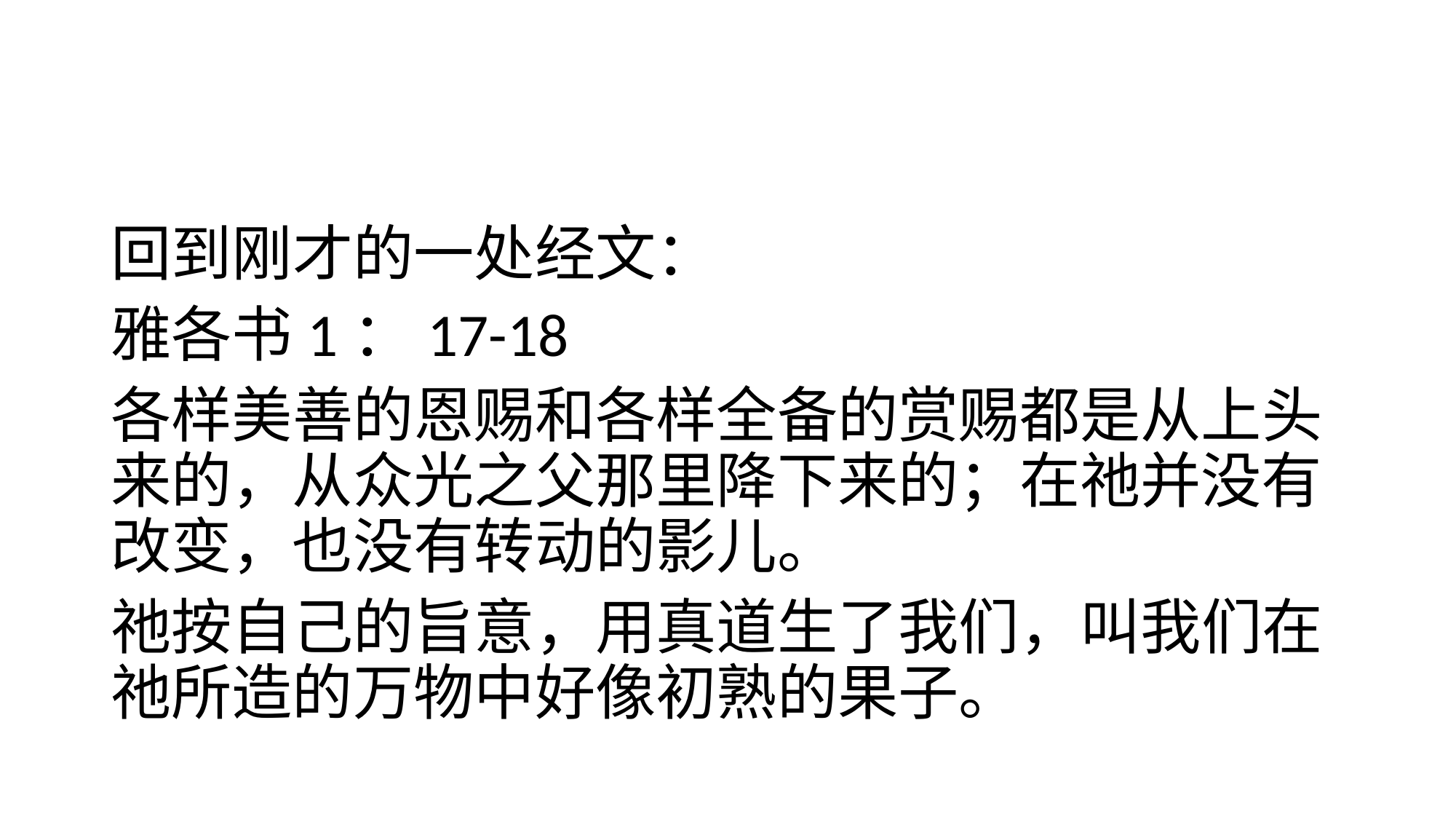

#
回到刚才的一处经文：
雅各书1：17-18
各样美善的恩赐和各样全备的赏赐都是从上头来的，从众光之父那里降下来的；在祂并没有改变，也没有转动的影儿。
祂按自己的旨意，用真道生了我们，叫我们在祂所造的万物中好像初熟的果子。